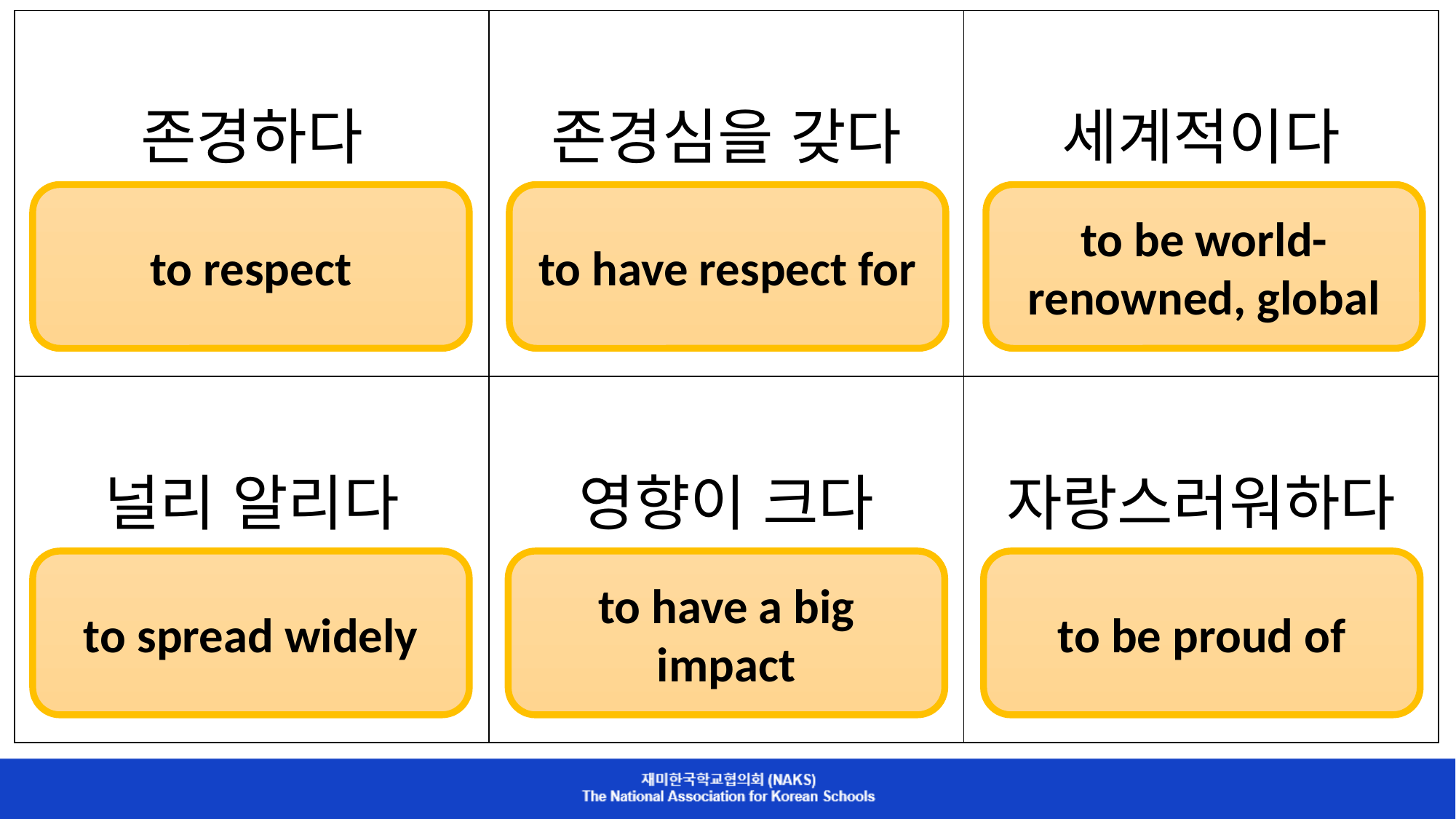

| 존경하다 | 존경심을 갖다 | 세계적이다 |
| --- | --- | --- |
| 널리 알리다 | 영향이 크다 | 자랑스러워하다 |
to respect
to have respect for
to be world-renowned, global
to spread widely
to have a big impact
to be proud of